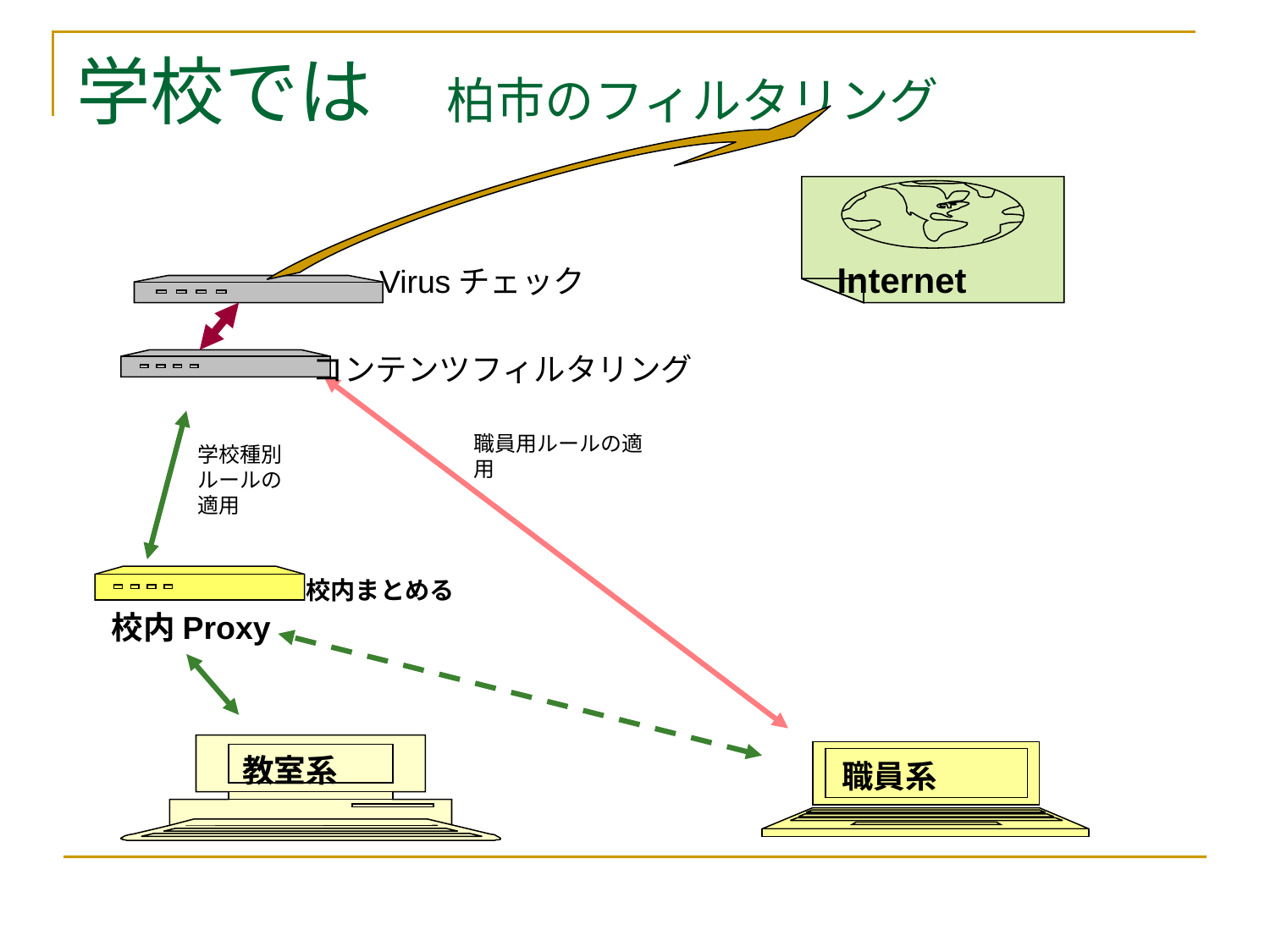

# 学校では　柏市のフィルタリング
Internet

Virusチェック

コンテンツフィルタリング

職員用ルールの適用
学校種別ルールの適用
校内Proxy
校内まとめる

教室系
職員系